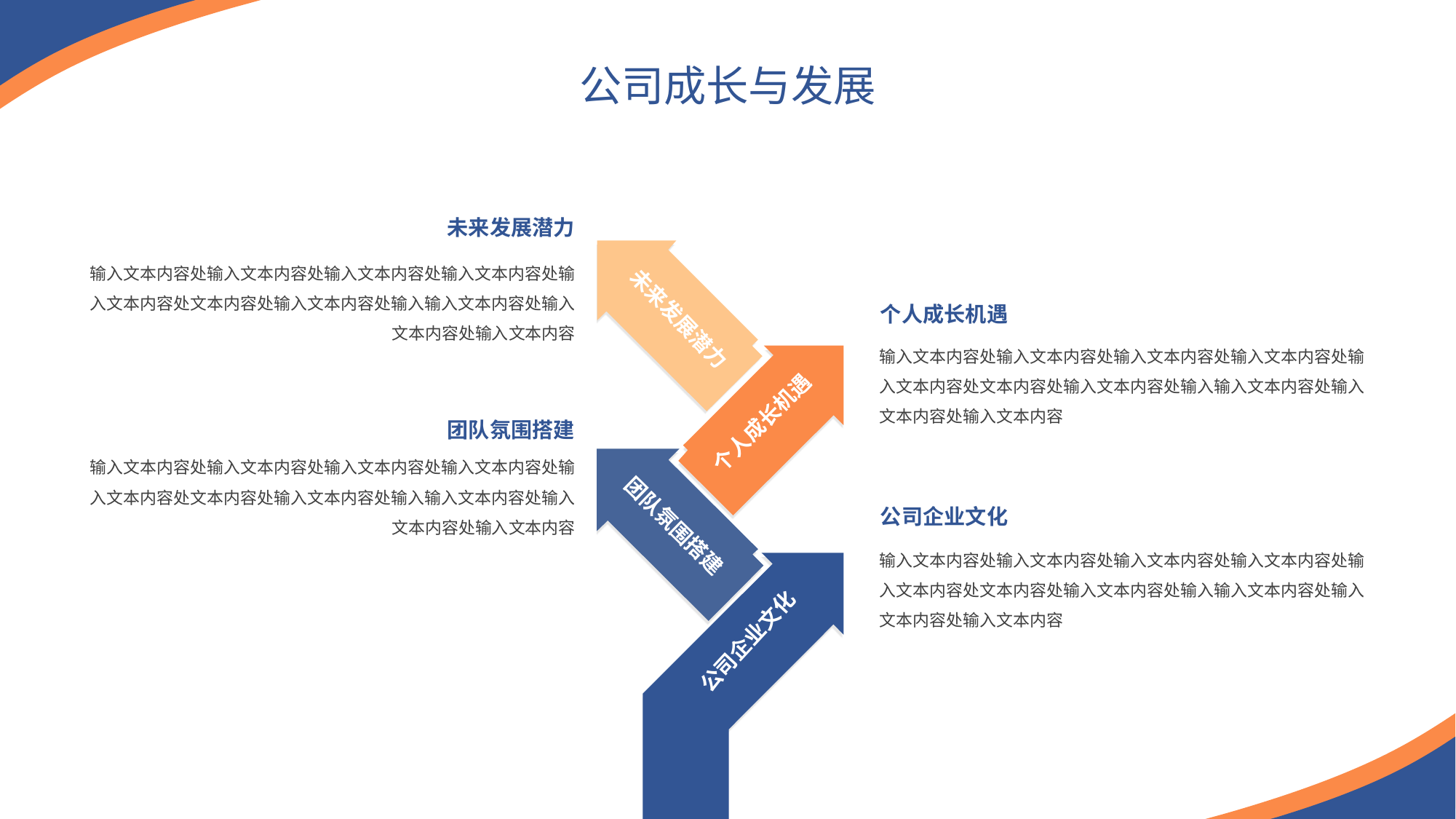

公司成长与发展
未来发展潜力

输入文本内容处输入文本内容处输入文本内容处输入文本内容处输入文本内容处文本内容处输入文本内容处输入输入文本内容处输入文本内容处输入文本内容
个人成长机遇
未来发展潜力
输入文本内容处输入文本内容处输入文本内容处输入文本内容处输入文本内容处文本内容处输入文本内容处输入输入文本内容处输入文本内容处输入文本内容

个人成长机遇
团队氛围搭建
输入文本内容处输入文本内容处输入文本内容处输入文本内容处输入文本内容处文本内容处输入文本内容处输入输入文本内容处输入文本内容处输入文本内容

公司企业文化
团队氛围搭建
输入文本内容处输入文本内容处输入文本内容处输入文本内容处输入文本内容处文本内容处输入文本内容处输入输入文本内容处输入文本内容处输入文本内容

公司企业文化